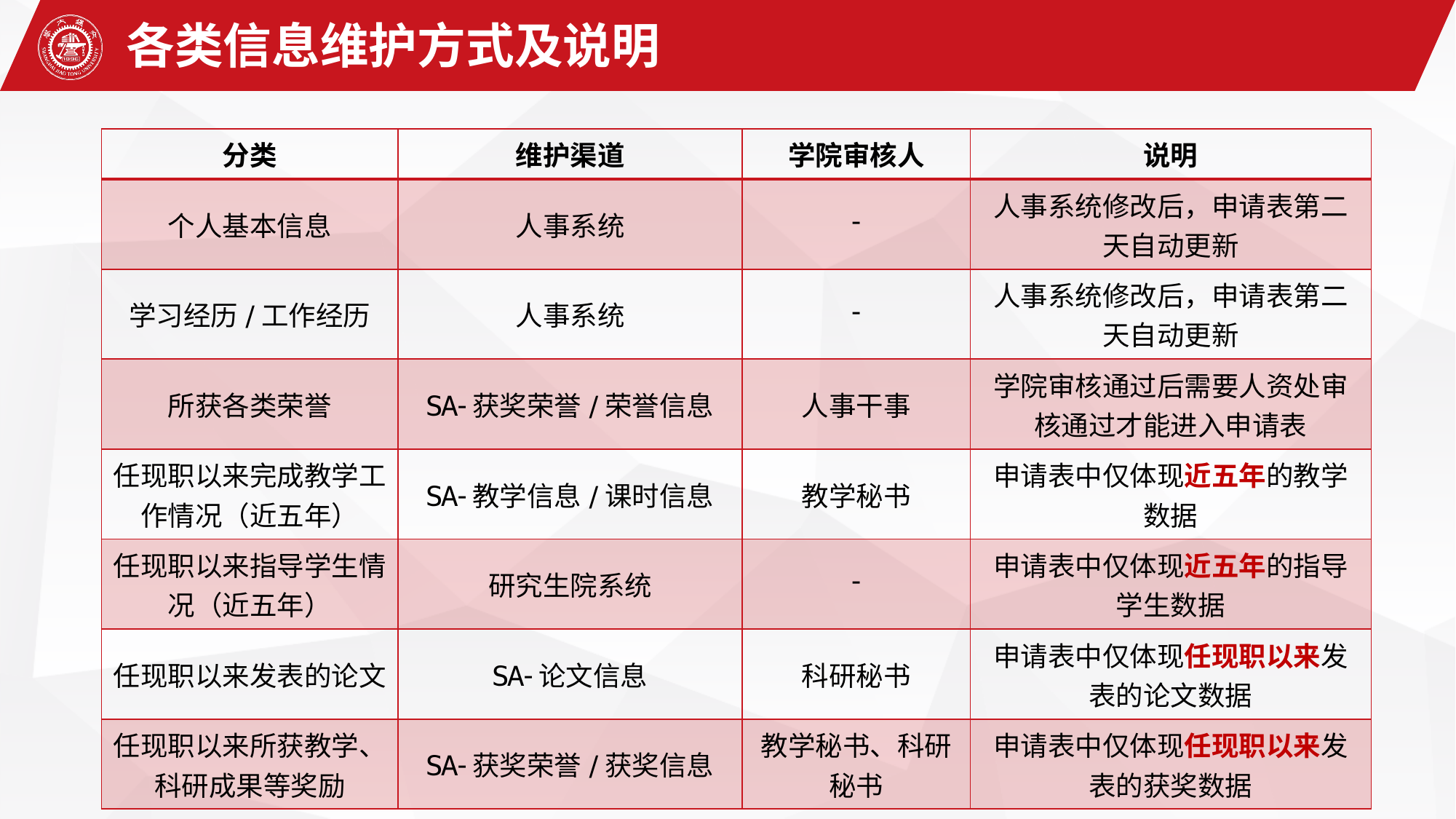

各类信息维护方式及说明
| 分类 | 维护渠道 | 学院审核人 | 说明 |
| --- | --- | --- | --- |
| 个人基本信息 | 人事系统 | - | 人事系统修改后，申请表第二天自动更新 |
| 学习经历/工作经历 | 人事系统 | - | 人事系统修改后，申请表第二天自动更新 |
| 所获各类荣誉 | SA-获奖荣誉/荣誉信息 | 人事干事 | 学院审核通过后需要人资处审核通过才能进入申请表 |
| 任现职以来完成教学工作情况（近五年） | SA-教学信息/课时信息 | 教学秘书 | 申请表中仅体现近五年的教学数据 |
| 任现职以来指导学生情况（近五年） | 研究生院系统 | - | 申请表中仅体现近五年的指导学生数据 |
| 任现职以来发表的论文 | SA-论文信息 | 科研秘书 | 申请表中仅体现任现职以来发表的论文数据 |
| 任现职以来所获教学、科研成果等奖励 | SA-获奖荣誉/获奖信息 | 教学秘书、科研秘书 | 申请表中仅体现任现职以来发表的获奖数据 |